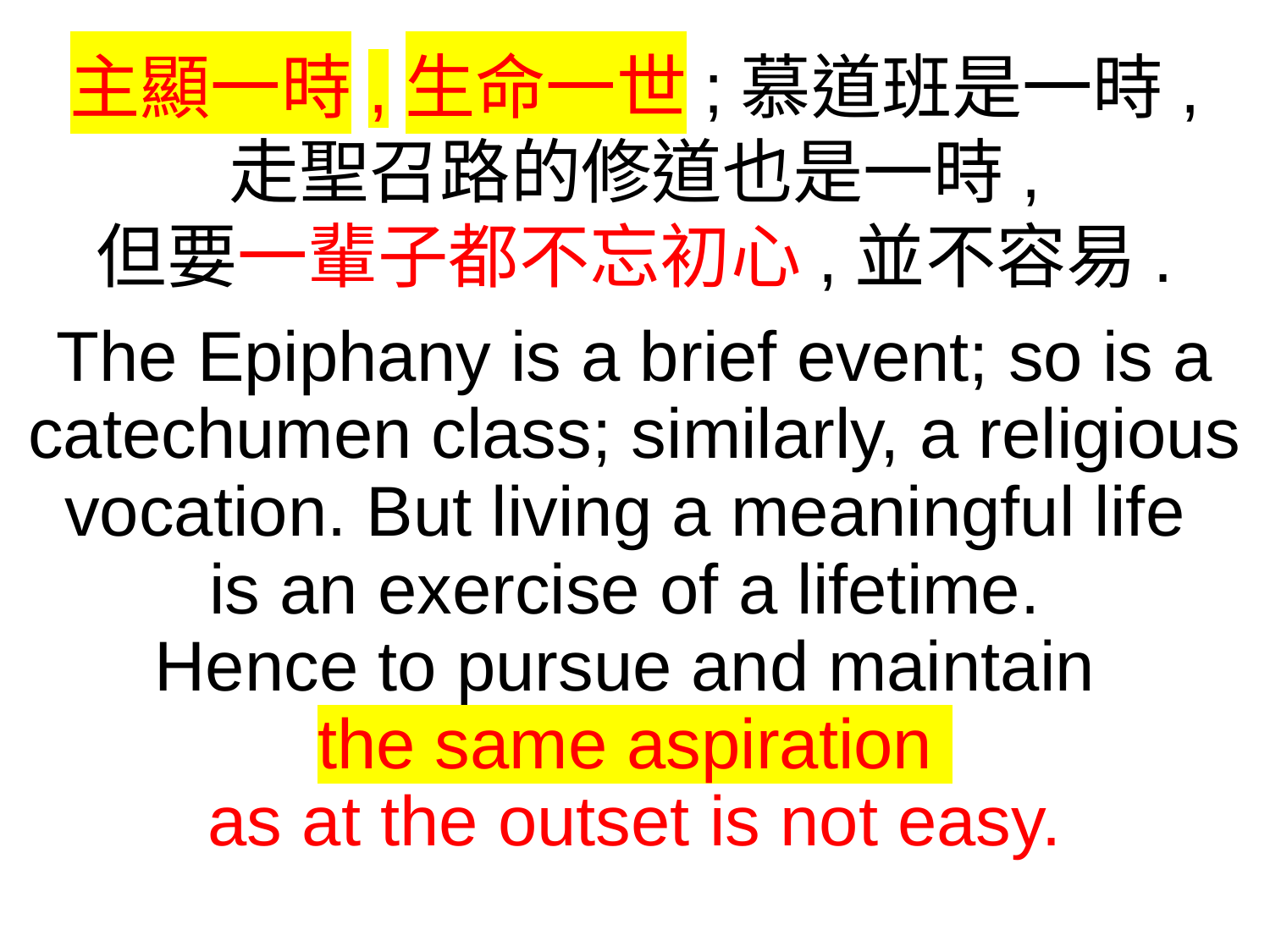

主顯一時,生命一世;慕道班是一時,
走聖召路的修道也是一時,
但要一輩子都不忘初心,並不容易.
The Epiphany is a brief event; so is a catechumen class; similarly, a religious vocation. But living a meaningful life
is an exercise of a lifetime.
Hence to pursue and maintain
the same aspiration
as at the outset is not easy.